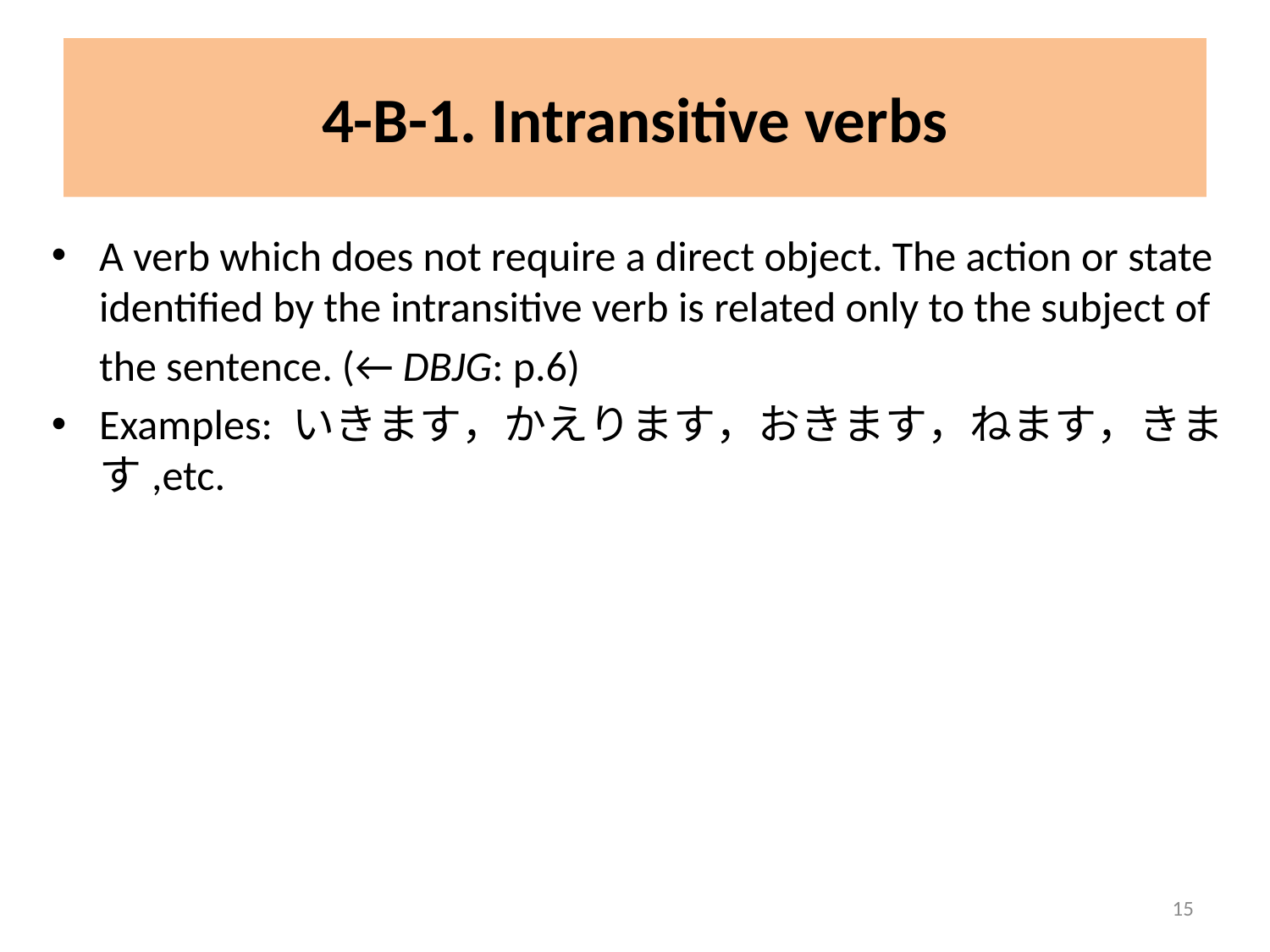

# 4-B-1. Intransitive verbs
A verb which does not require a direct object. The action or state identified by the intransitive verb is related only to the subject of
	the sentence. (← DBJG: p.6)
Examples: いきます，かえります，おきます，ねます，きます,etc.

15